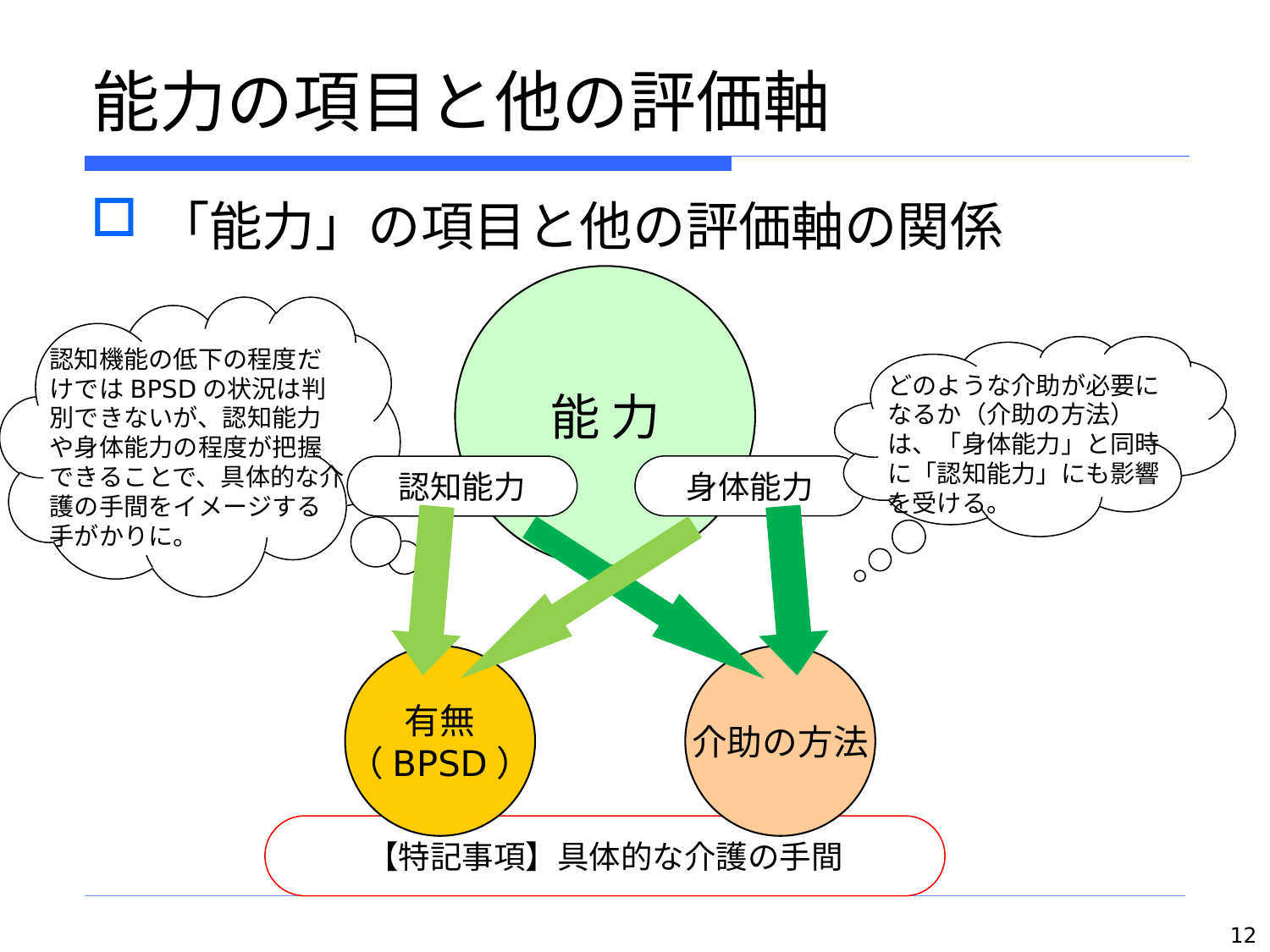

# 能力の項目と他の評価軸
「能力」の項目と他の評価軸の関係
能 力

認知機能の低下の程度だけではBPSDの状況は判別できないが、認知能力や身体能力の程度が把握できることで、具体的な介護の手間をイメージする手がかりに。
どのような介助が必要になるか（介助の方法）は、「身体能力」と同時に「認知能力」にも影響を受ける。
身体能力
認知能力

有無
（BPSD）
介助の方法
【特記事項】具体的な介護の手間
12